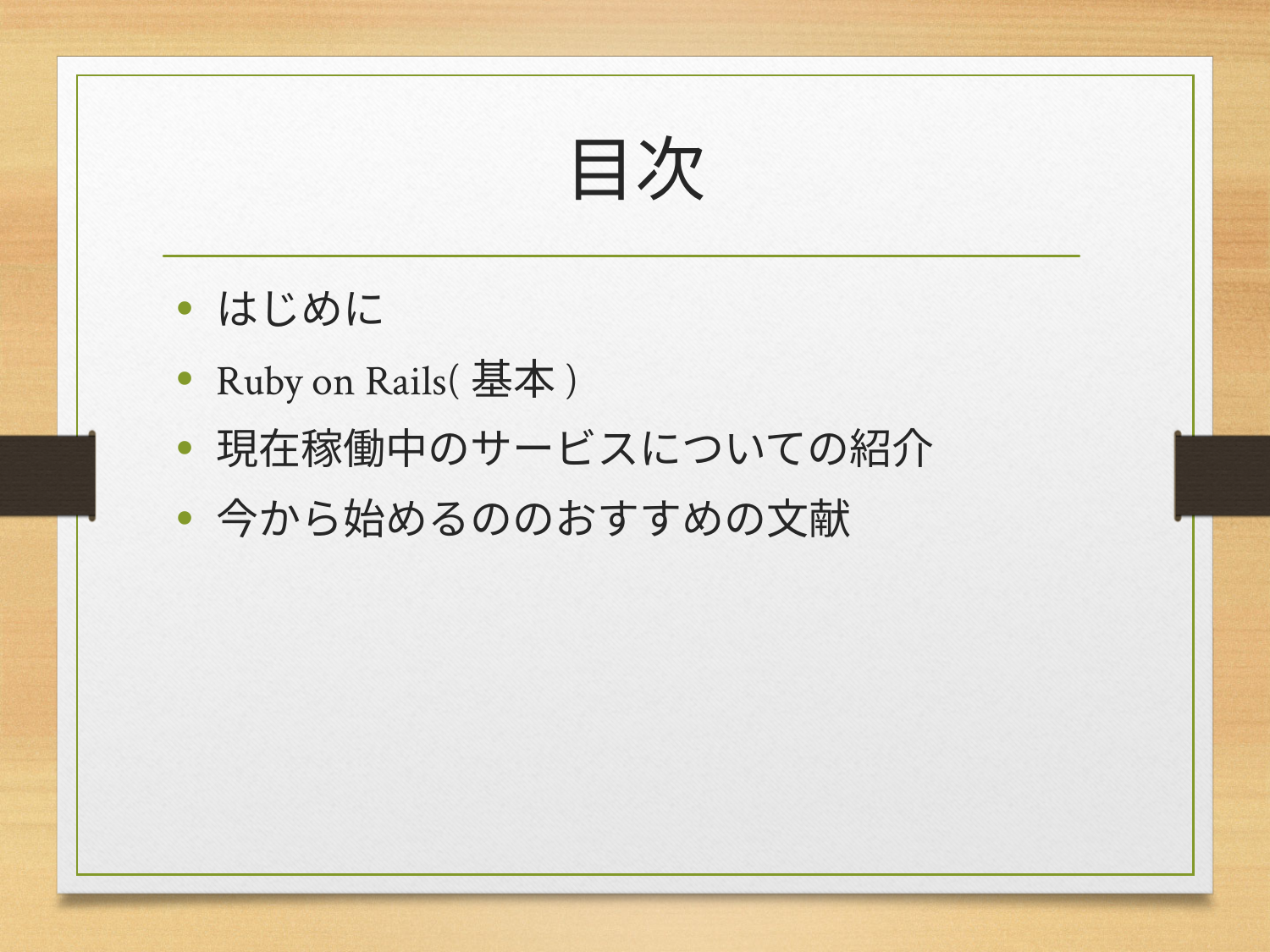

# 目次
はじめに
Ruby on Rails(基本)
現在稼働中のサービスについての紹介
今から始めるののおすすめの文献